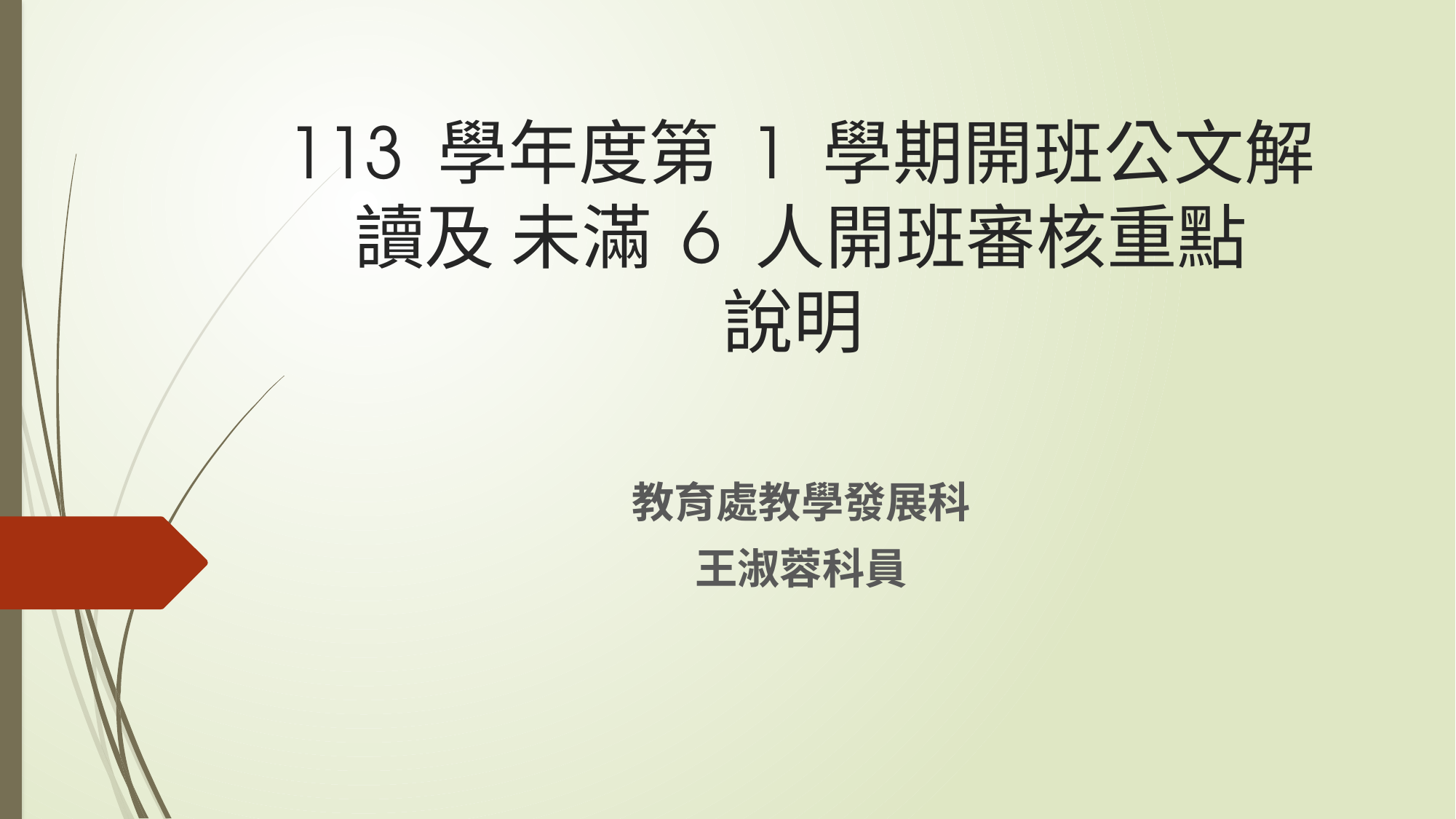

# 113 學年度第 1 學期開班公文解讀及 未滿 6 人開班審核重點 說明
教育處教學發展科
王淑蓉科員